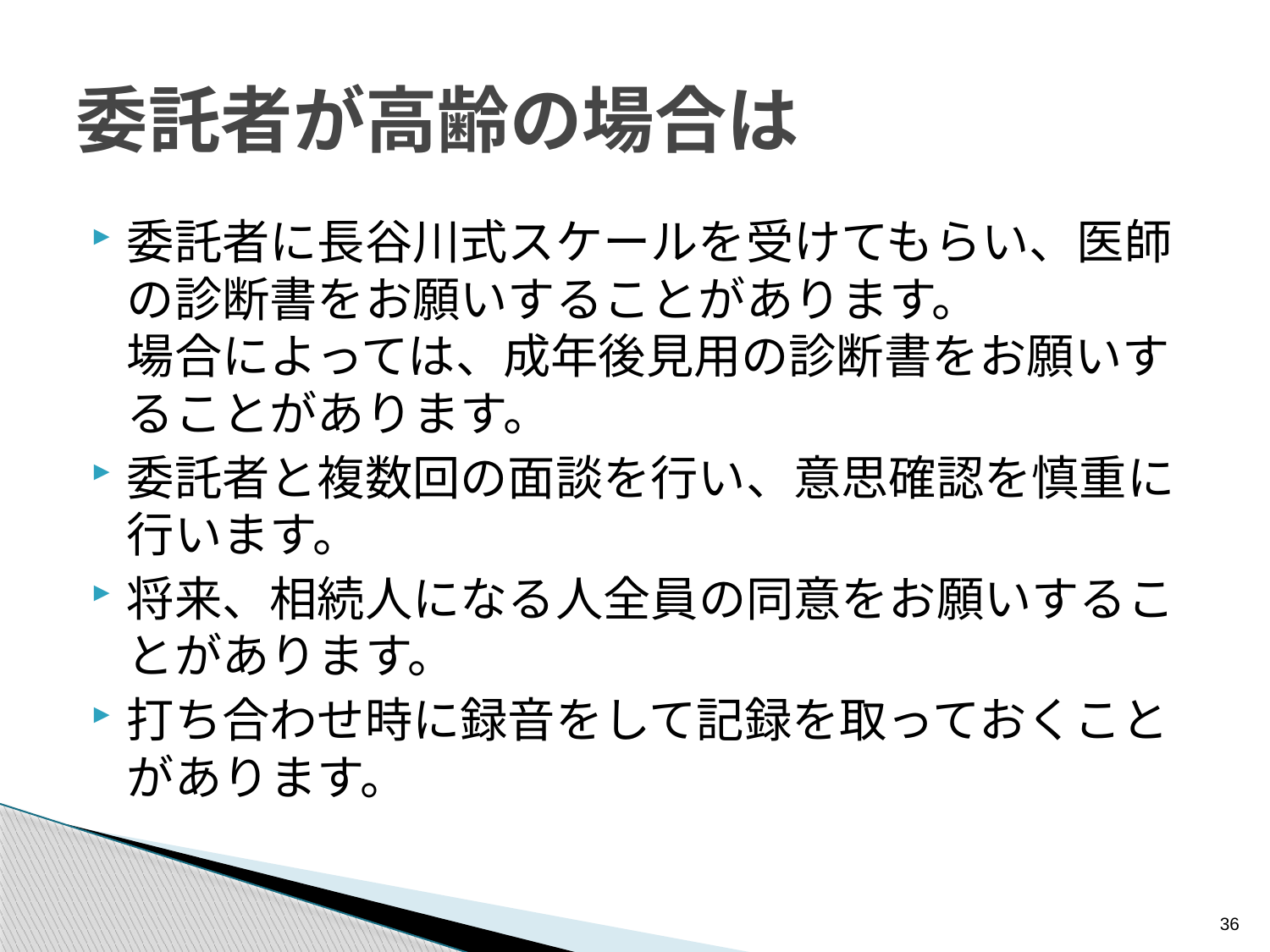

# 委託者が高齢の場合は
委託者に長谷川式スケールを受けてもらい、医師の診断書をお願いすることがあります。
場合によっては、成年後見用の診断書をお願いすることがあります。
委託者と複数回の面談を行い、意思確認を慎重に行います。
将来、相続人になる人全員の同意をお願いすることがあります。
打ち合わせ時に録音をして記録を取っておくことがあります。
36